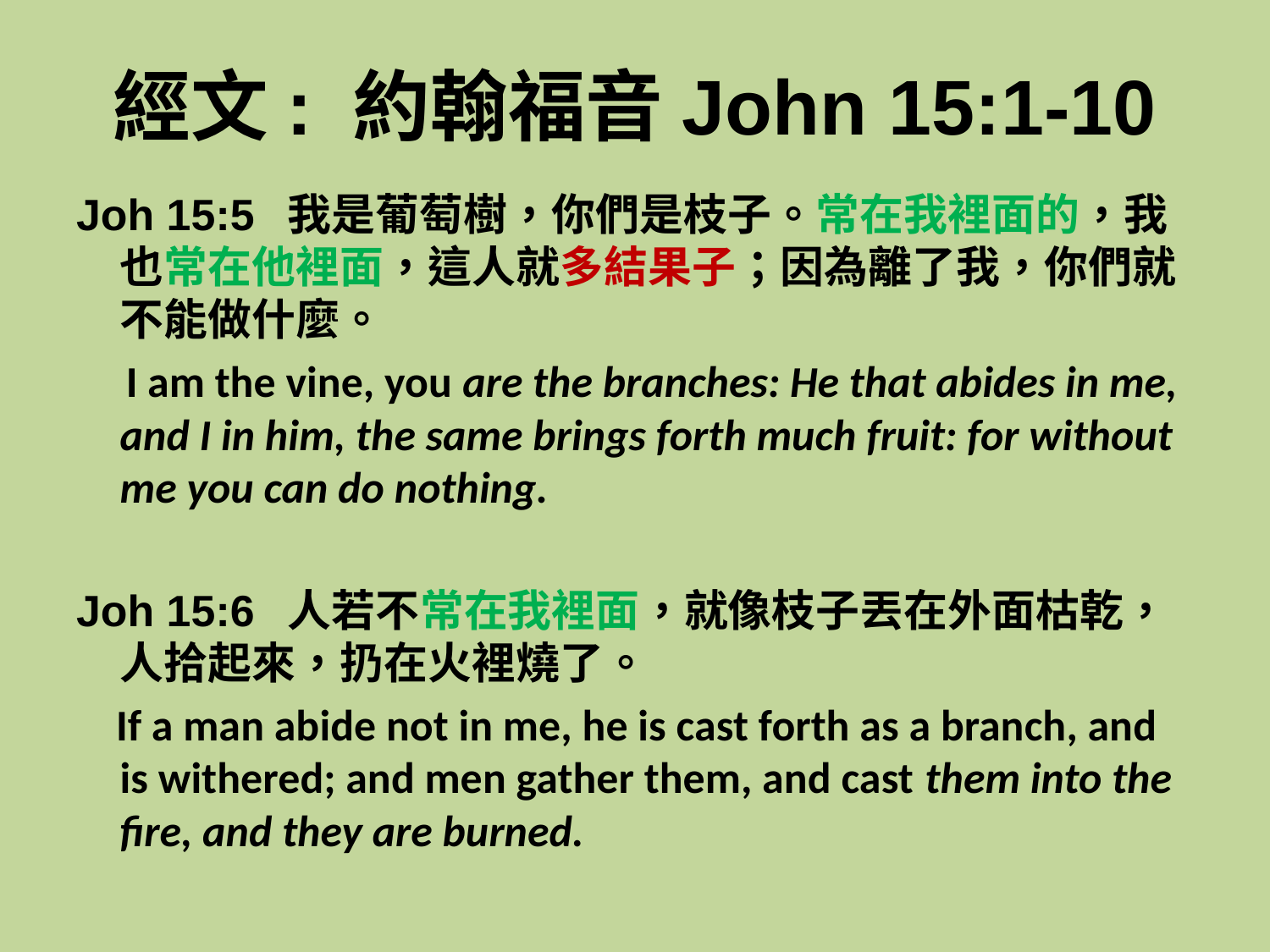

# 經文: 約翰福音John 15:1-10
Joh 15:5  我是葡萄樹，你們是枝子。常在我裡面的，我也常在他裡面，這人就多結果子；因為離了我，你們就不能做什麼。
     I am the vine, you are the branches: He that abides in me, and I in him, the same brings forth much fruit: for without me you can do nothing.

Joh 15:6  人若不常在我裡面，就像枝子丟在外面枯乾，人拾起來，扔在火裡燒了。
    If a man abide not in me, he is cast forth as a branch, and is withered; and men gather them, and cast them into the fire, and they are burned.